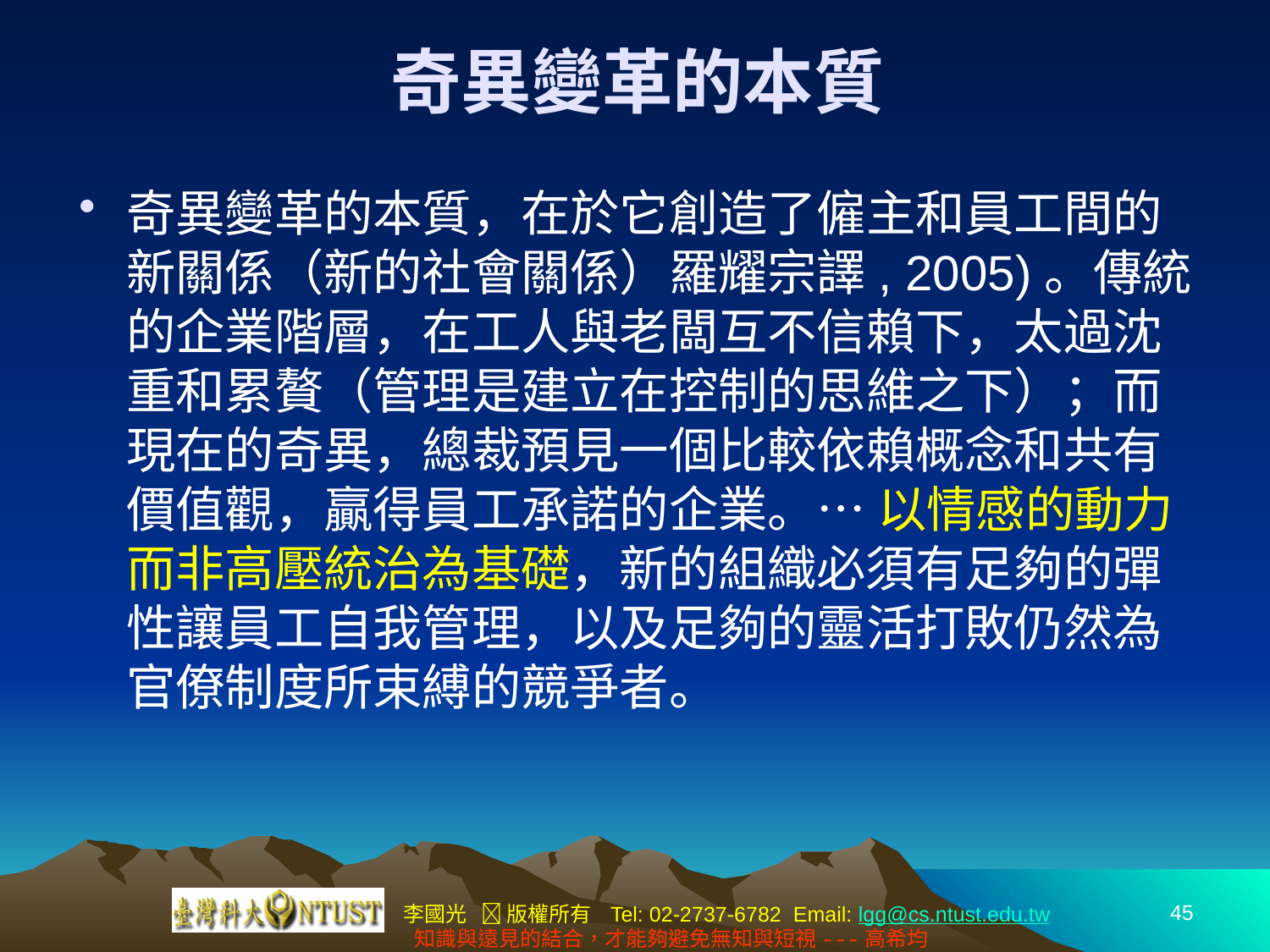

# 奇異變革的本質
奇異變革的本質，在於它創造了僱主和員工間的新關係（新的社會關係）羅耀宗譯, 2005)。傳統的企業階層，在工人與老闆互不信賴下，太過沈重和累贅（管理是建立在控制的思維之下）；而現在的奇異，總裁預見一個比較依賴概念和共有價值觀，贏得員工承諾的企業。… 以情感的動力而非高壓統治為基礎，新的組織必須有足夠的彈性讓員工自我管理，以及足夠的靈活打敗仍然為官僚制度所束縛的競爭者。
45